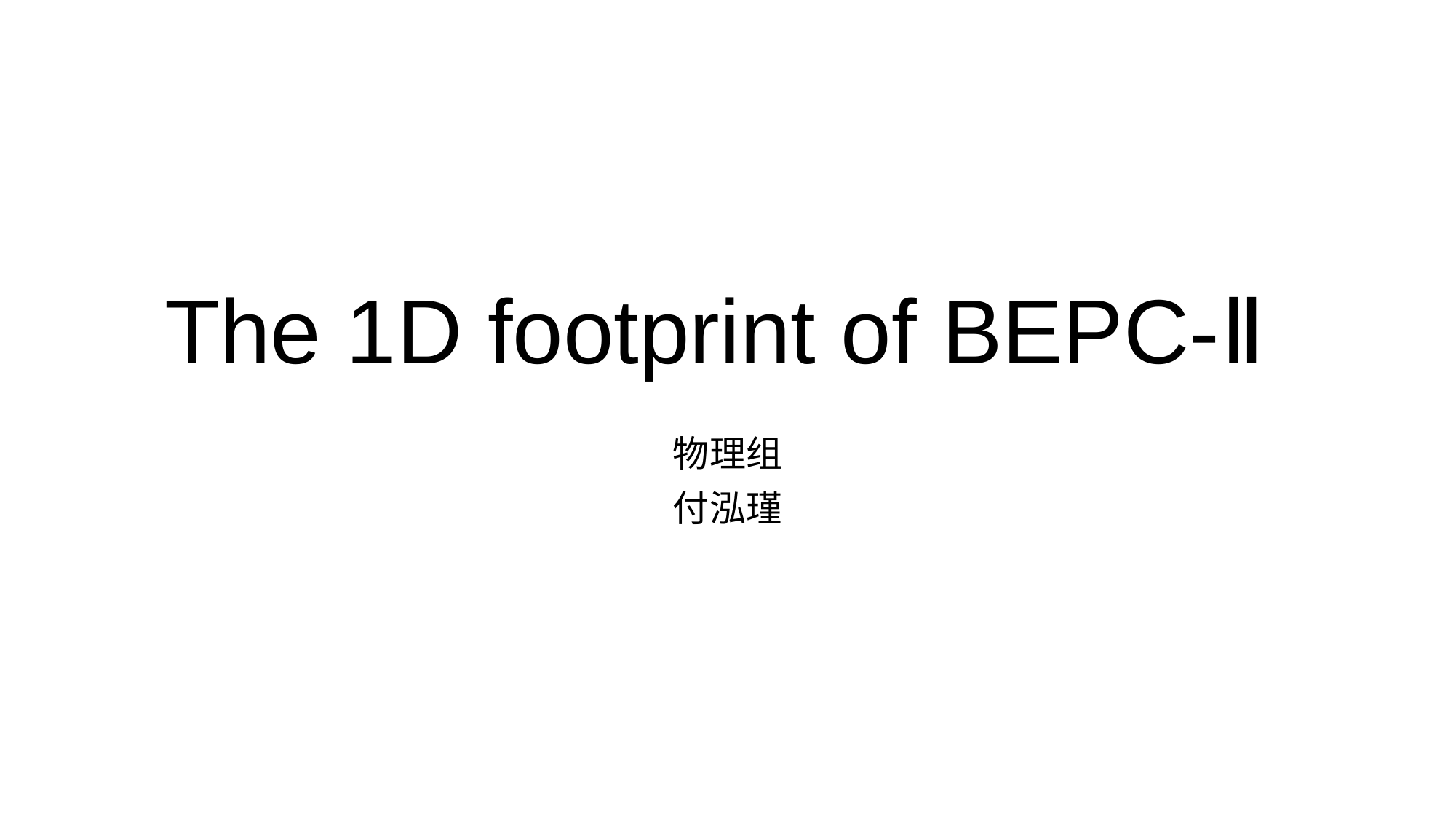

# The 1D footprint of BEPC-Ⅱ
物理组
付泓瑾